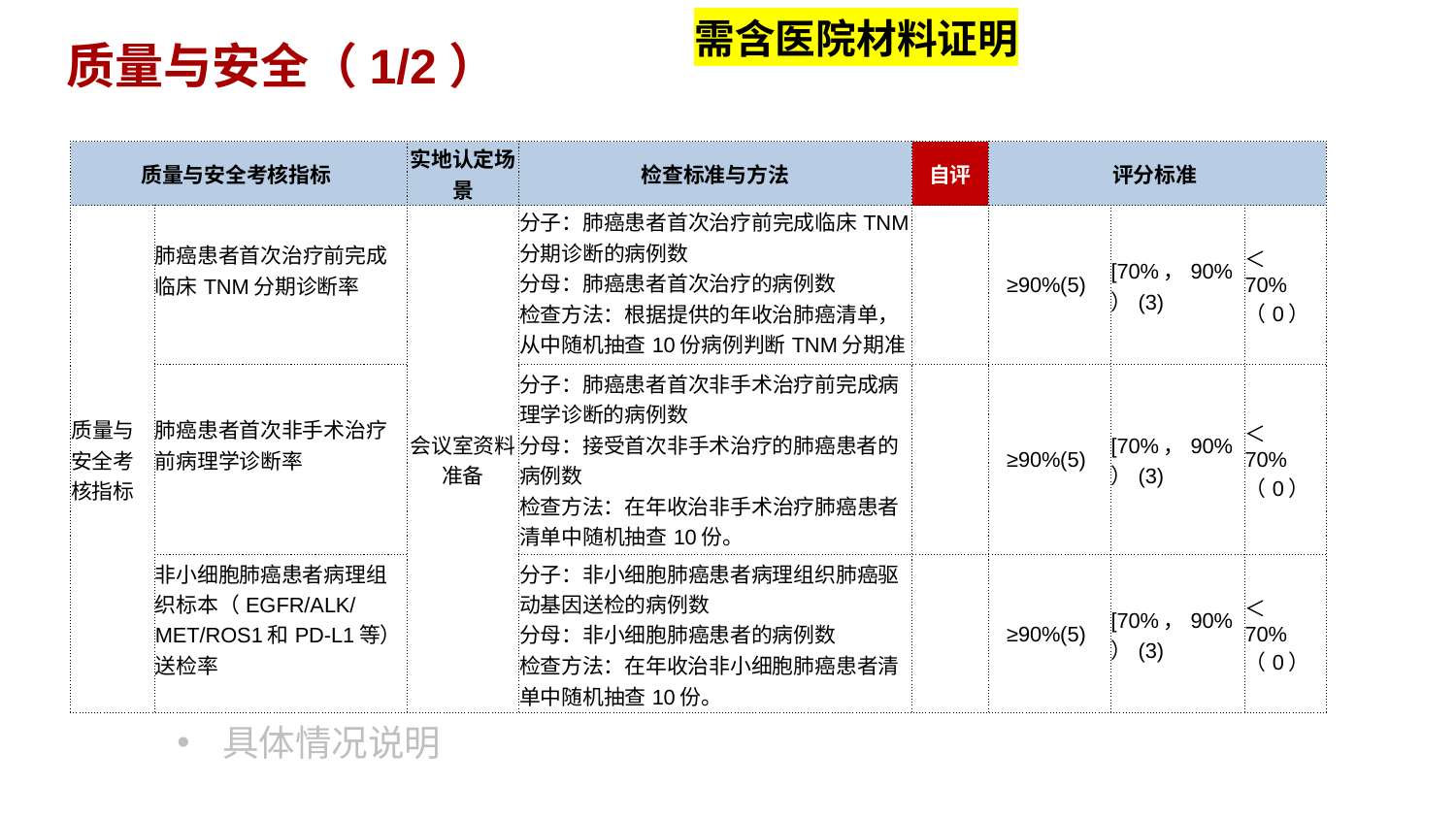

需含医院材料证明
质量与安全（1/2）
| 质量与安全考核指标 |  | 实地认定场景 | 检查标准与方法 | 自评 | 评分标准 |  |  |
| --- | --- | --- | --- | --- | --- | --- | --- |
| 质量与安全考核指标 | 肺癌患者首次治疗前完成临床TNM分期诊断率 | 会议室资料准备 | 分子：肺癌患者首次治疗前完成临床TNM分期诊断的病例数 分母：肺癌患者首次治疗的病例数 检查方法：根据提供的年收治肺癌清单，从中随机抽查10份病例判断TNM分期准确性。 |  | ≥90%(5) | [70%，90%）(3) | ＜70%（0） |
|  | 肺癌患者首次非手术治疗前病理学诊断率 |  | 分子：肺癌患者首次非手术治疗前完成病理学诊断的病例数 分母：接受首次非手术治疗的肺癌患者的病例数 检查方法：在年收治非手术治疗肺癌患者清单中随机抽查10份。 |  | ≥90%(5) | [70%，90%）(3) | ＜70%（0） |
|  | 非小细胞肺癌患者病理组织标本（EGFR/ALK/MET/ROS1和PD-L1等）送检率 |  | 分子：非小细胞肺癌患者病理组织肺癌驱动基因送检的病例数 分母：非小细胞肺癌患者的病例数 检查方法：在年收治非小细胞肺癌患者清单中随机抽查10份。 |  | ≥90%(5) | [70%，90%）(3) | ＜70%（0） |
具体情况说明
68